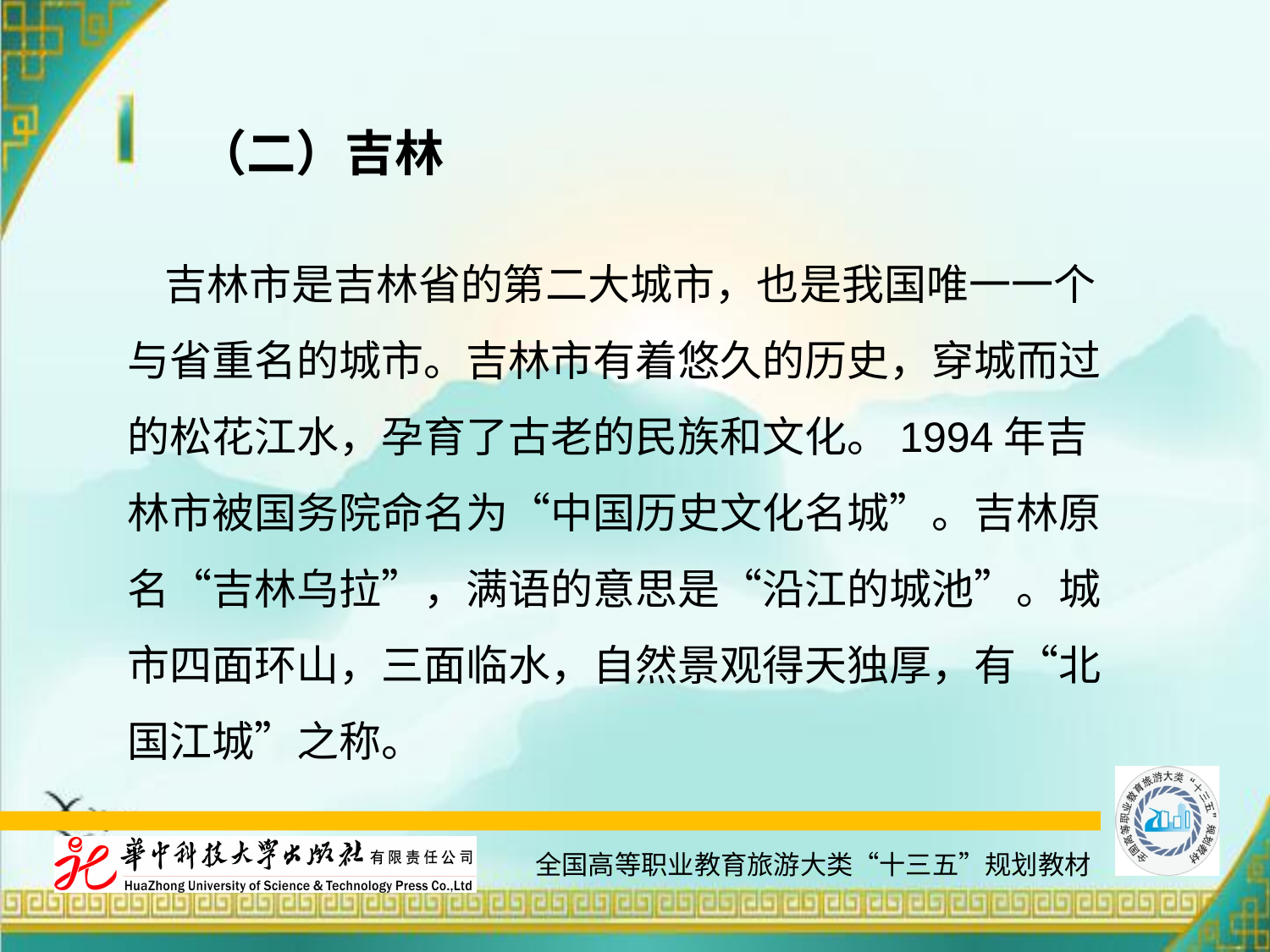

（二）吉林
吉林市是吉林省的第二大城市，也是我国唯一一个与省重名的城市。吉林市有着悠久的历史，穿城而过的松花江水，孕育了古老的民族和文化。1994年吉林市被国务院命名为“中国历史文化名城”。吉林原名“吉林乌拉”，满语的意思是“沿江的城池”。城市四面环山，三面临水，自然景观得天独厚，有“北国江城”之称。